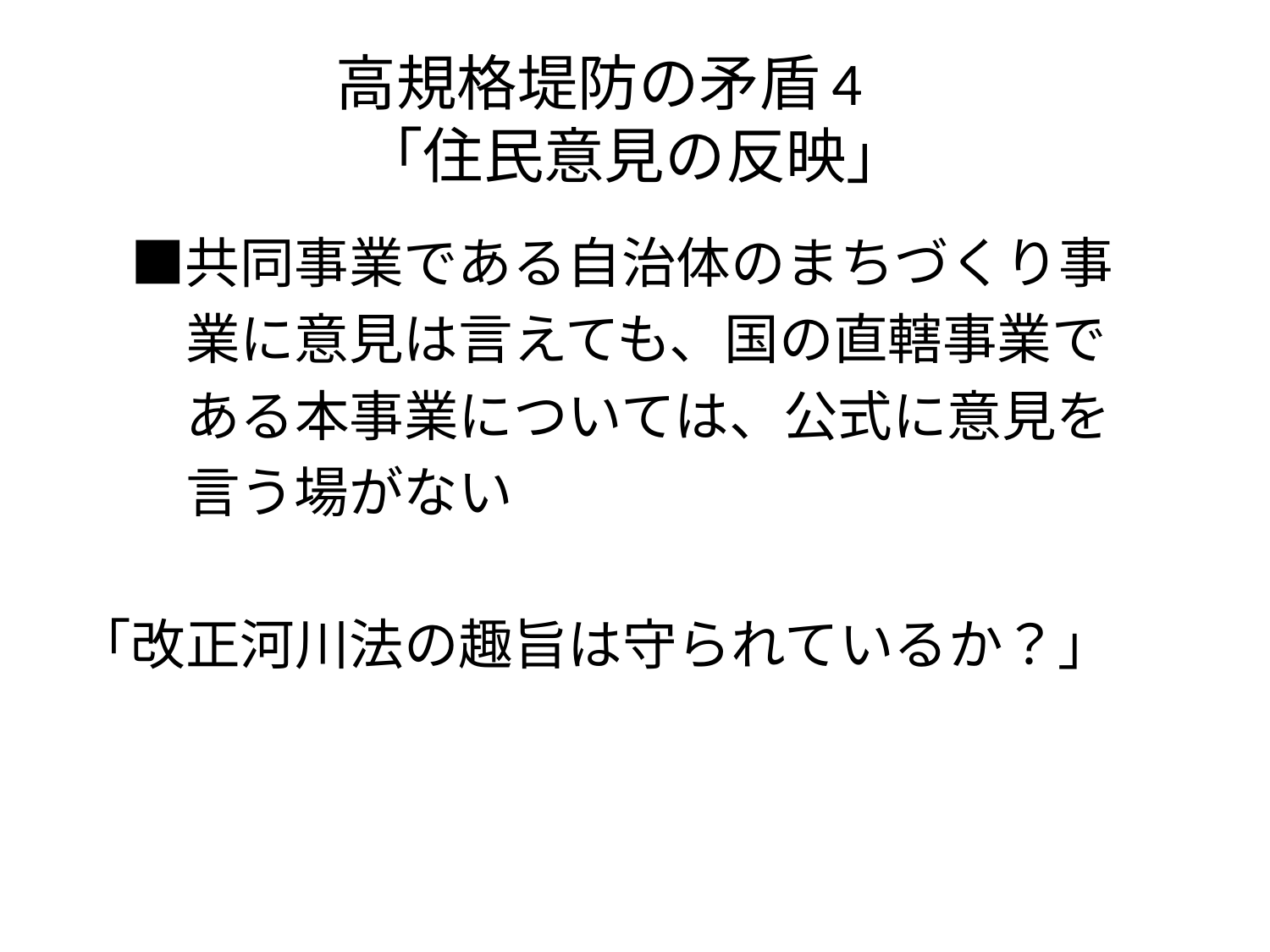

# 高規格堤防の矛盾4　 「住民意見の反映」
　■共同事業である自治体のまちづくり事
　　業に意見は言えても、国の直轄事業で
　　ある本事業については、公式に意見を
　　言う場がない

「改正河川法の趣旨は守られているか？」